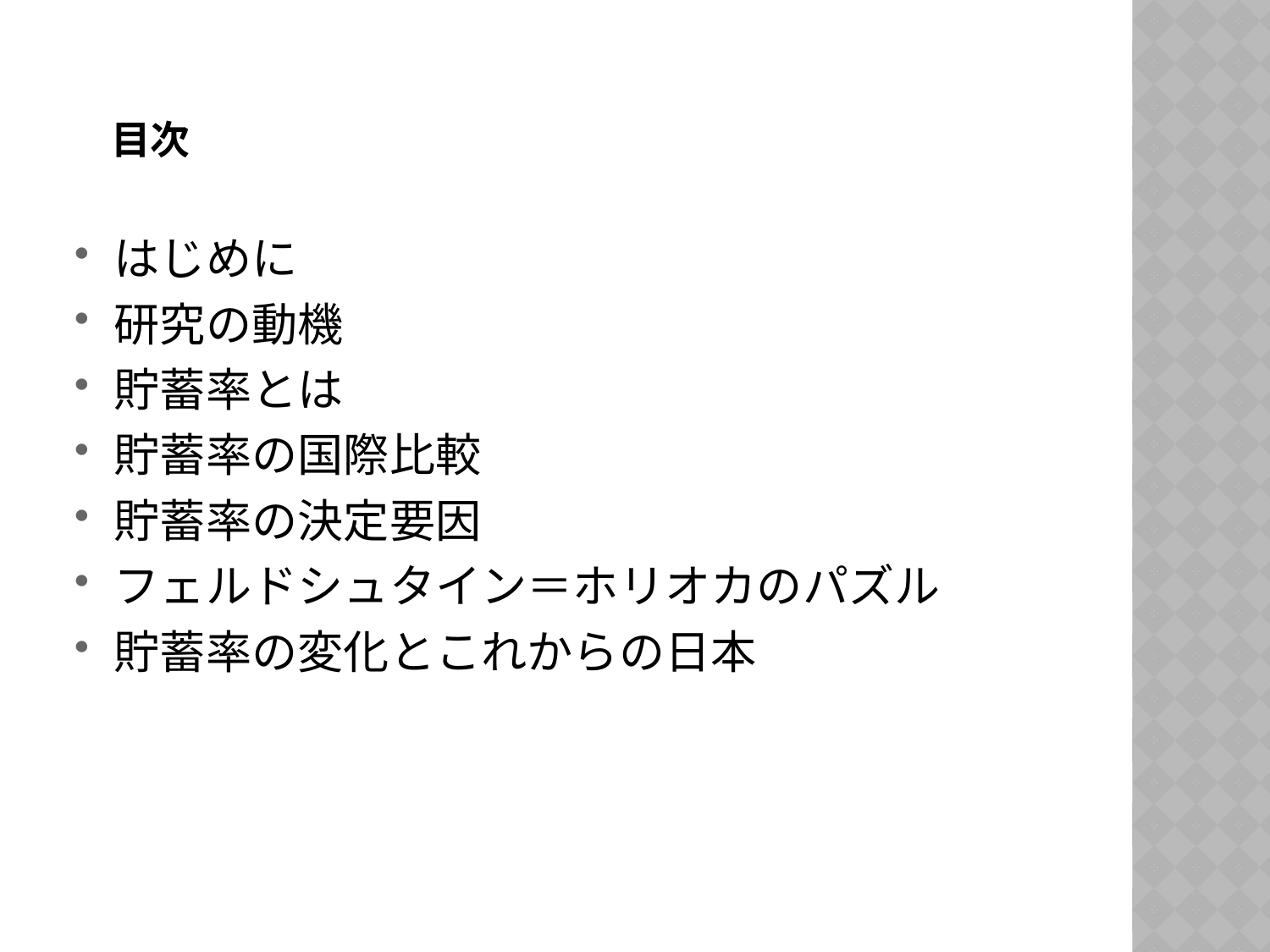

# 目次
はじめに
研究の動機
貯蓄率とは
貯蓄率の国際比較
貯蓄率の決定要因
フェルドシュタイン＝ホリオカのパズル
貯蓄率の変化とこれからの日本